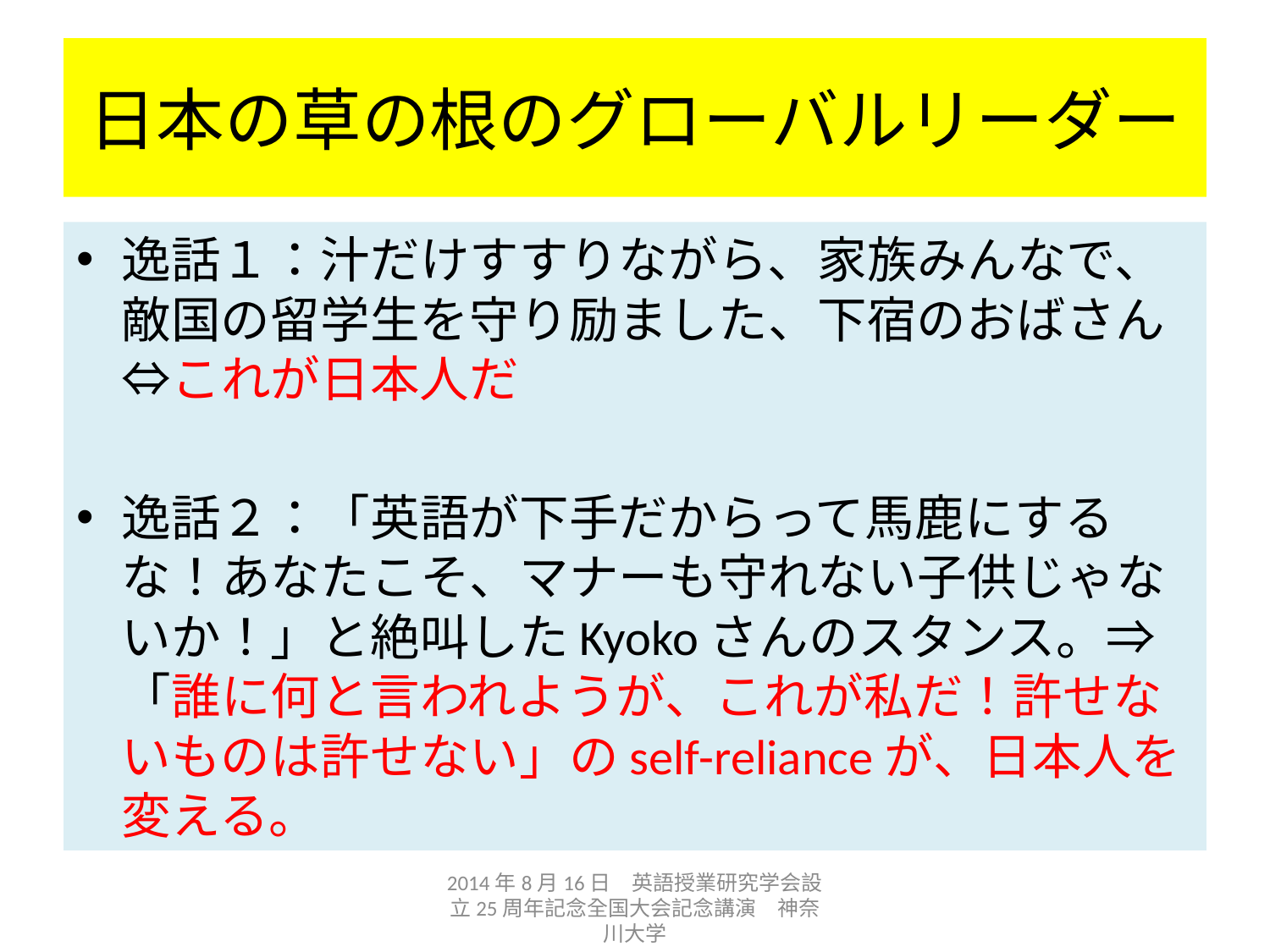

# 日本の草の根のグローバルリーダー
逸話１：汁だけすすりながら、家族みんなで、敵国の留学生を守り励ました、下宿のおばさん⇔これが日本人だ

逸話２：「英語が下手だからって馬鹿にするな！あなたこそ、マナーも守れない子供じゃないか！」と絶叫したKyokoさんのスタンス。⇒「誰に何と言われようが、これが私だ！許せないものは許せない」のself-relianceが、日本人を変える。
2014年8月16日　英語授業研究学会設立25周年記念全国大会記念講演　神奈川大学